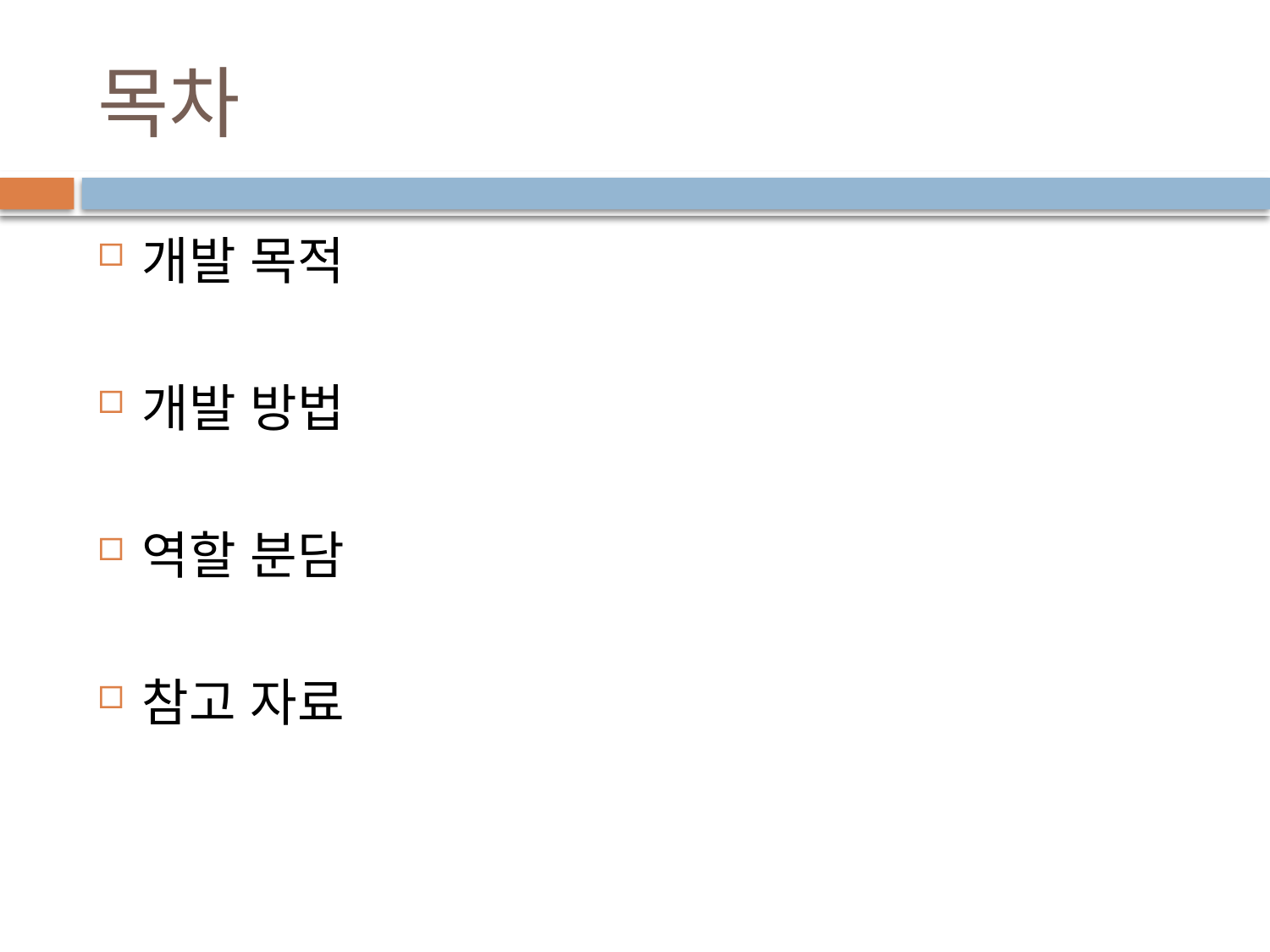

# 목차
개발 목적

개발 방법

역할 분담

참고 자료